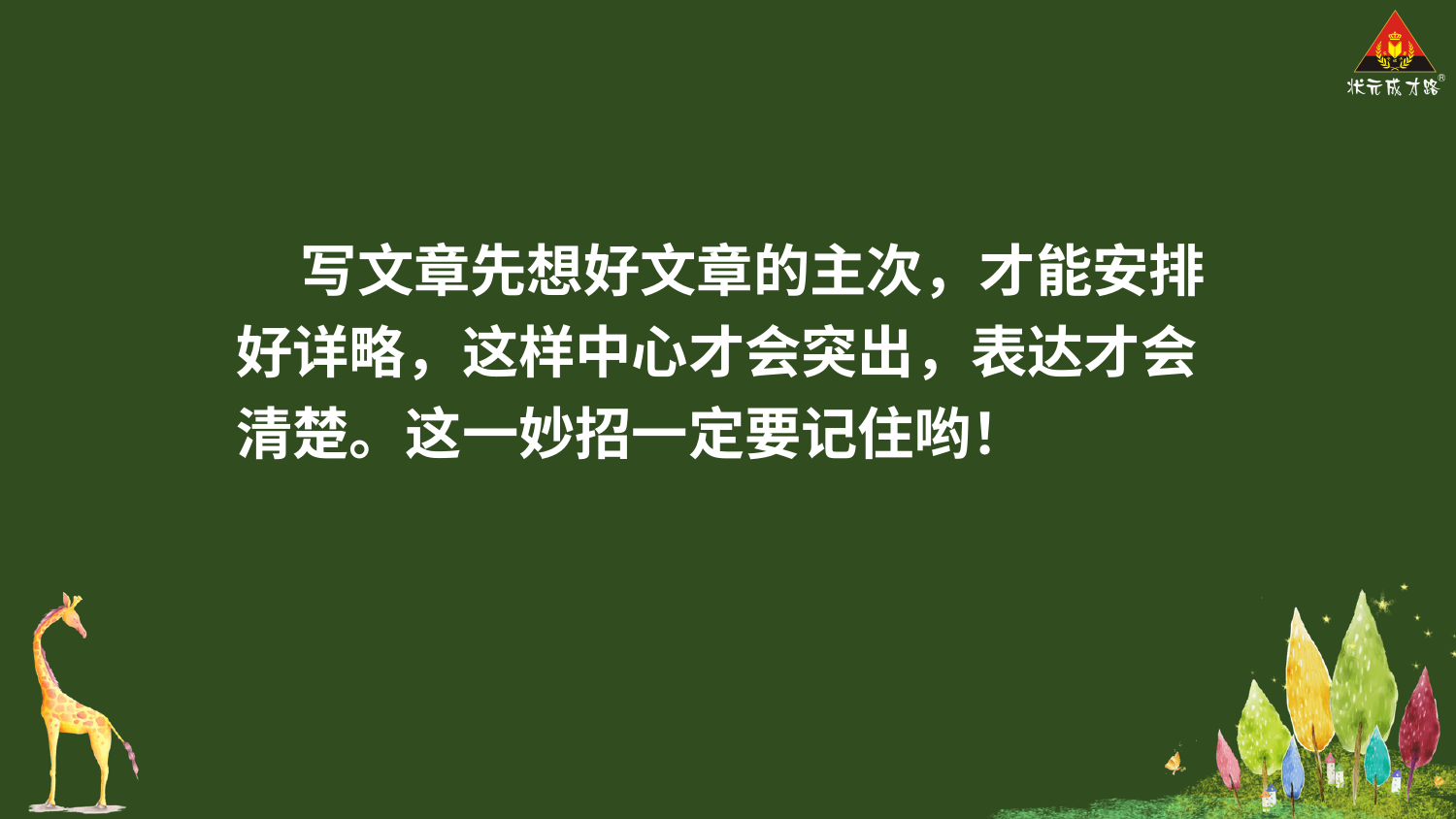

写文章先想好文章的主次，才能安排好详略，这样中心才会突出，表达才会清楚。这一妙招一定要记住哟！